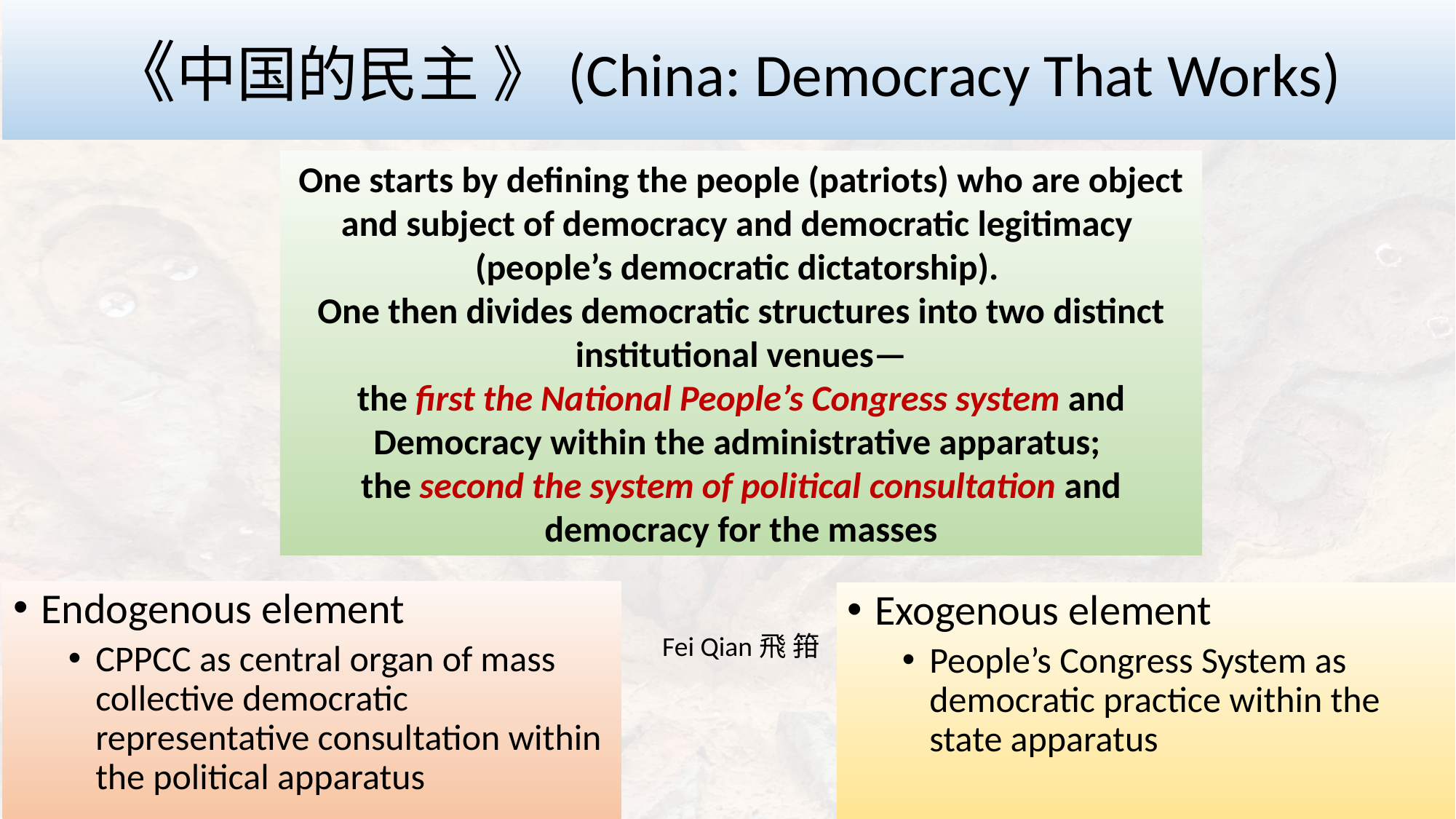

# 《中国的民主 》(China: Democracy That Works)
One starts by defining the people (patriots) who are object and subject of democracy and democratic legitimacy
(people’s democratic dictatorship).
One then divides democratic structures into two distinct institutional venues—
the first the National People’s Congress system and Democracy within the administrative apparatus;
the second the system of political consultation and democracy for the masses
Endogenous element
CPPCC as central organ of mass collective democratic representative consultation within the political apparatus
Exogenous element
People’s Congress System as democratic practice within the state apparatus
Fei Qian飛 箝